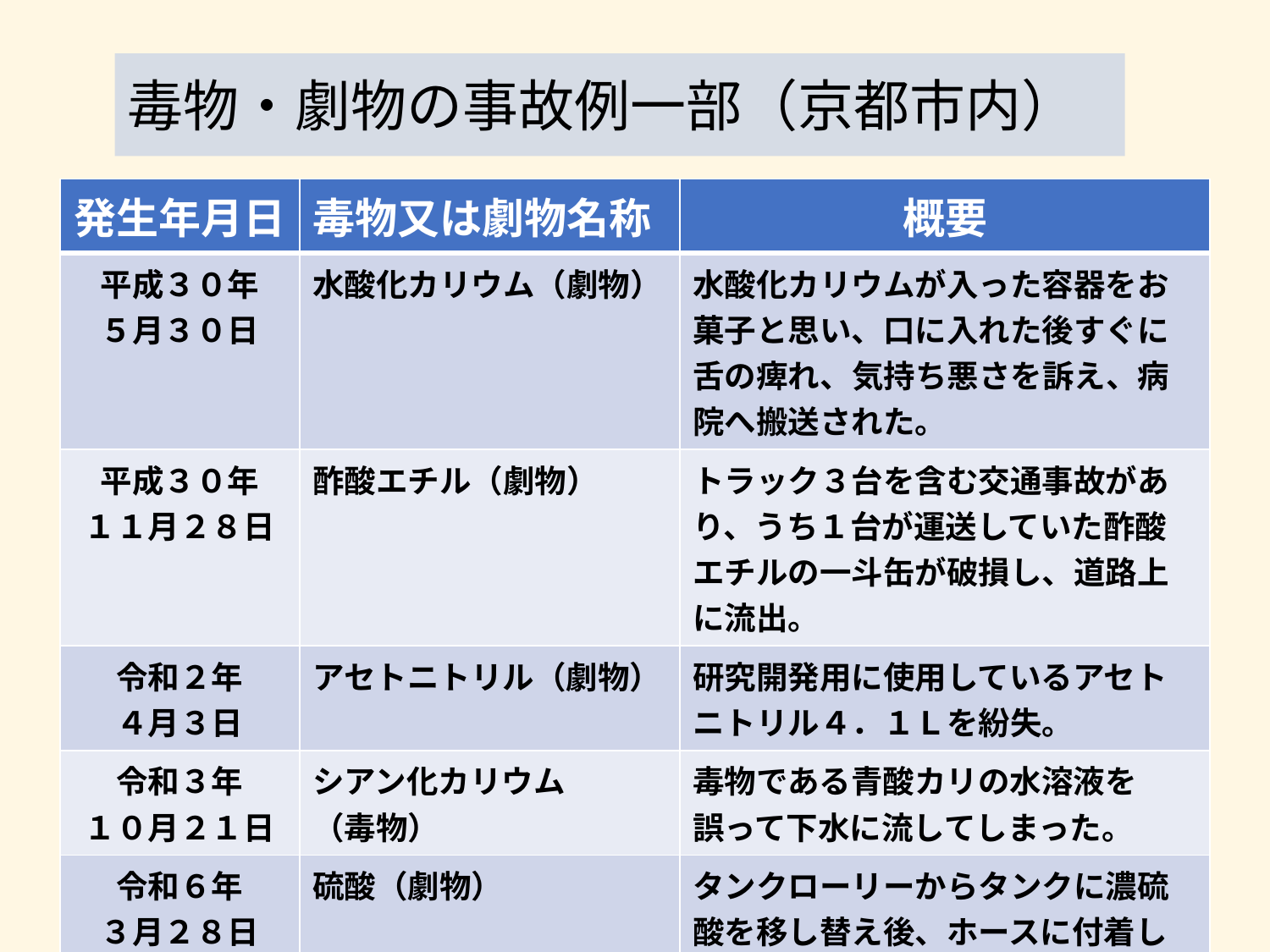

毒物・劇物の事故例一部（京都市内）
| 発生年月日 | 毒物又は劇物名称 | 概要 |
| --- | --- | --- |
| 平成３０年 ５月３０日 | 水酸化カリウム（劇物） | 水酸化カリウムが入った容器をお菓子と思い、口に入れた後すぐに舌の痺れ、気持ち悪さを訴え、病院へ搬送された。 |
| 平成３０年 １１月２８日 | 酢酸エチル（劇物） | トラック３台を含む交通事故があり、うち１台が運送していた酢酸エチルの一斗缶が破損し、道路上に流出。 |
| 令和２年 ４月３日 | アセトニトリル（劇物） | 研究開発用に使用しているアセトニトリル４．１Ｌを紛失。 |
| 令和３年 １０月２１日 | シアン化カリウム （毒物） | 毒物である青酸カリの水溶液を誤って下水に流してしまった。 |
| 令和６年 ３月２８日 | 硫酸（劇物） | タンクローリーからタンクに濃硫酸を移し替え後、ホースに付着した濃硫酸を道路上に漏洩。 |